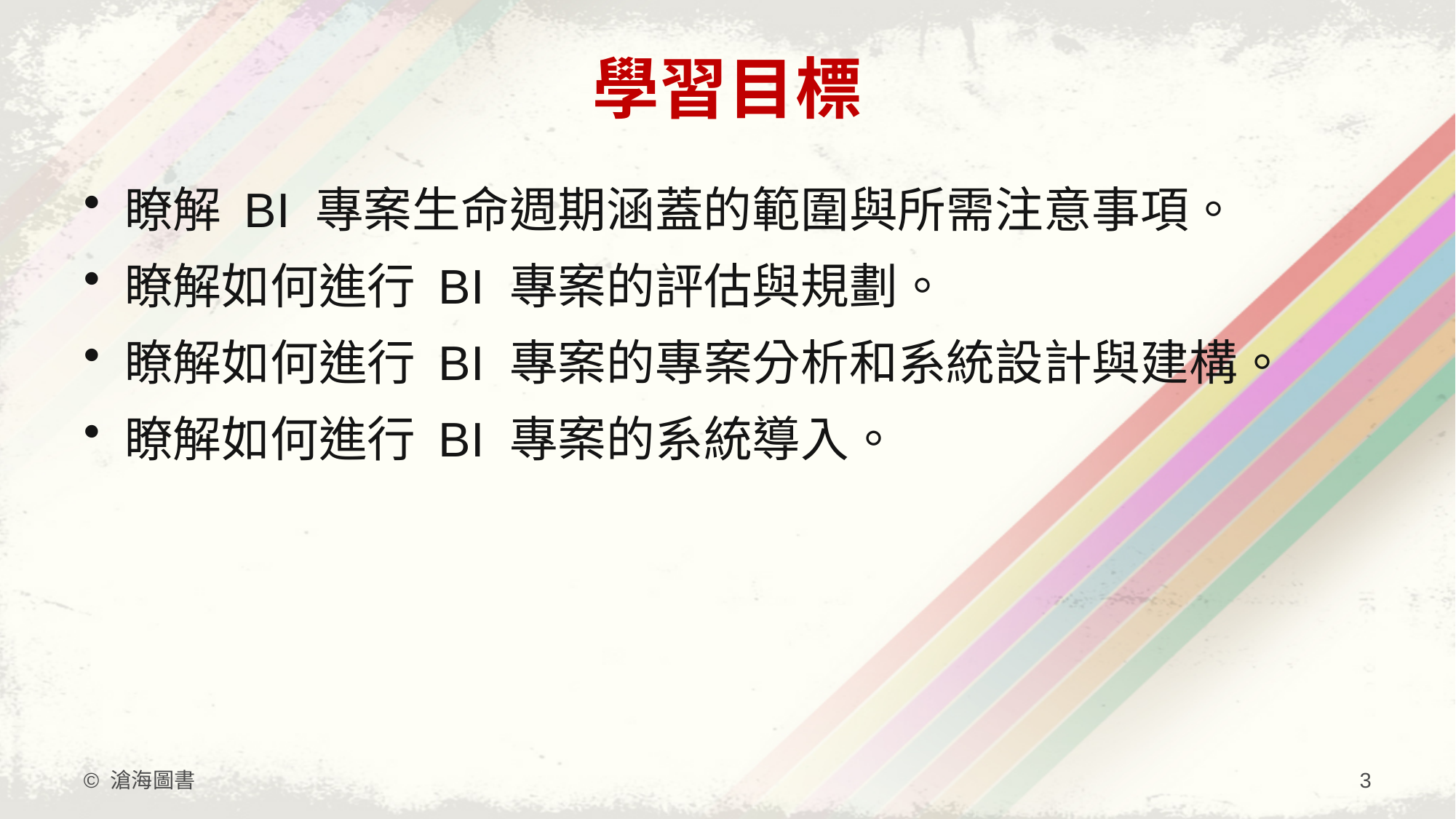

# 學習目標
瞭解 BI 專案生命週期涵蓋的範圍與所需注意事項。
瞭解如何進行 BI 專案的評估與規劃。
瞭解如何進行 BI 專案的專案分析和系統設計與建構。
瞭解如何進行 BI 專案的系統導入。
© 滄海圖書

3